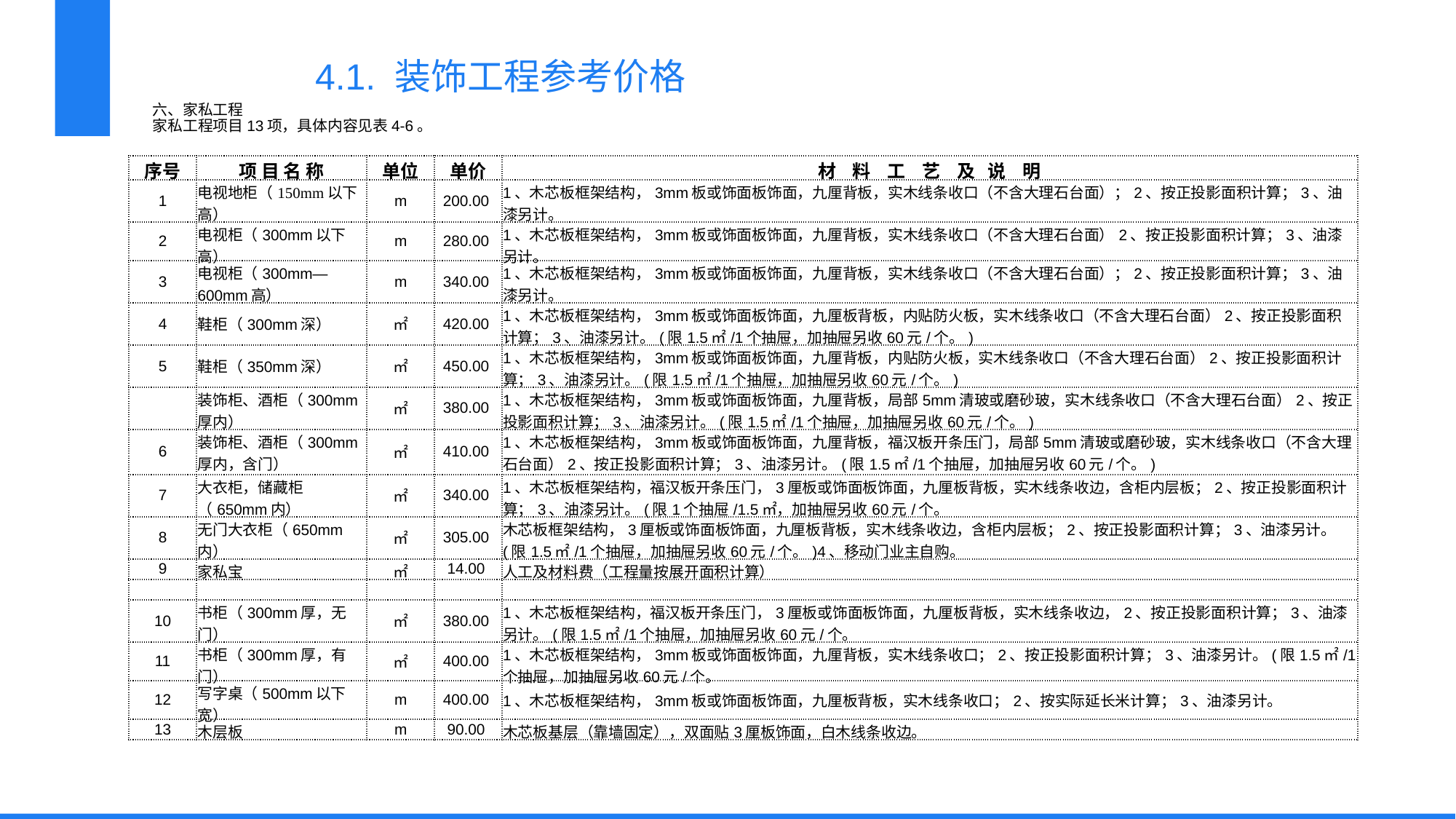

4.1. 装饰工程参考价格
六、家私工程
家私工程项目13项，具体内容见表4-6。
| 序号 | 项 目 名 称 | 单位 | 单价 | 材 料 工 艺 及 说 明 |
| --- | --- | --- | --- | --- |
| 1 | 电视地柜（150mm以下高） | m | 200.00 | 1、木芯板框架结构，3mm板或饰面板饰面，九厘背板，实木线条收口（不含大理石台面）；2、按正投影面积计算；3、油漆另计。 |
| 2 | 电视柜（300mm以下高） | m | 280.00 | 1、木芯板框架结构，3mm板或饰面板饰面，九厘背板，实木线条收口（不含大理石台面）2、按正投影面积计算；3、油漆另计。 |
| 3 | 电视柜（300mm—600mm高） | m | 340.00 | 1、木芯板框架结构，3mm板或饰面板饰面，九厘背板，实木线条收口（不含大理石台面）；2、按正投影面积计算；3、油漆另计。 |
| 4 | 鞋柜（300mm深） | ㎡ | 420.00 | 1、木芯板框架结构，3mm板或饰面板饰面，九厘板背板，内贴防火板，实木线条收口（不含大理石台面）2、按正投影面积计算；3、油漆另计。(限1.5㎡/1个抽屉，加抽屉另收60元/个。) |
| 5 | 鞋柜（350mm深） | ㎡ | 450.00 | 1、木芯板框架结构，3mm板或饰面板饰面，九厘背板，内贴防火板，实木线条收口（不含大理石台面）2、按正投影面积计算；3、油漆另计。(限1.5㎡/1个抽屉，加抽屉另收60元/个。) |
|  | 装饰柜、酒柜（300mm厚内） | ㎡ | 380.00 | 1、木芯板框架结构，3mm板或饰面板饰面，九厘背板，局部5mm清玻或磨砂玻，实木线条收口（不含大理石台面）2、按正投影面积计算；3、油漆另计。(限1.5㎡/1个抽屉，加抽屉另收60元/个。) |
| 6 | 装饰柜、酒柜（300mm厚内，含门） | ㎡ | 410.00 | 1、木芯板框架结构，3mm板或饰面板饰面，九厘背板，福汉板开条压门，局部5mm清玻或磨砂玻，实木线条收口（不含大理石台面）2、按正投影面积计算；3、油漆另计。(限1.5㎡/1个抽屉，加抽屉另收60元/个。) |
| 7 | 大衣柜，储藏柜（650mm内） | ㎡ | 340.00 | 1、木芯板框架结构，福汉板开条压门，3厘板或饰面板饰面，九厘板背板，实木线条收边，含柜内层板；2、按正投影面积计算；3、油漆另计。(限1个抽屉/1.5㎡，加抽屉另收60元/个。 |
| 8 | 无门大衣柜（650mm内） | ㎡ | 305.00 | 木芯板框架结构，3厘板或饰面板饰面，九厘板背板，实木线条收边，含柜内层板；2、按正投影面积计算；3、油漆另计。(限1.5㎡/1个抽屉，加抽屉另收60元/个。)4、移动门业主自购。 |
| 9 | 家私宝 | ㎡ | 14.00 | 人工及材料费（工程量按展开面积计算） |
|  |  |  |  |  |
| 10 | 书柜（300mm厚，无门） | ㎡ | 380.00 | 1、木芯板框架结构，福汉板开条压门，3厘板或饰面板饰面，九厘板背板，实木线条收边，2、按正投影面积计算；3、油漆另计。(限1.5㎡/1个抽屉，加抽屉另收60元/个。 |
| 11 | 书柜（300mm厚，有门） | ㎡ | 400.00 | 1、木芯板框架结构，3mm板或饰面板饰面，九厘背板，实木线条收口；2、按正投影面积计算；3、油漆另计。(限1.5㎡/1个抽屉，加抽屉另收60元/个。 |
| 12 | 写字桌（500mm以下宽） | m | 400.00 | 1、木芯板框架结构，3mm板或饰面板饰面，九厘板背板，实木线条收口；2、按实际延长米计算；3、油漆另计。 |
| 13 | 木层板 | m | 90.00 | 木芯板基层（靠墙固定），双面贴3厘板饰面，白木线条收边。 |